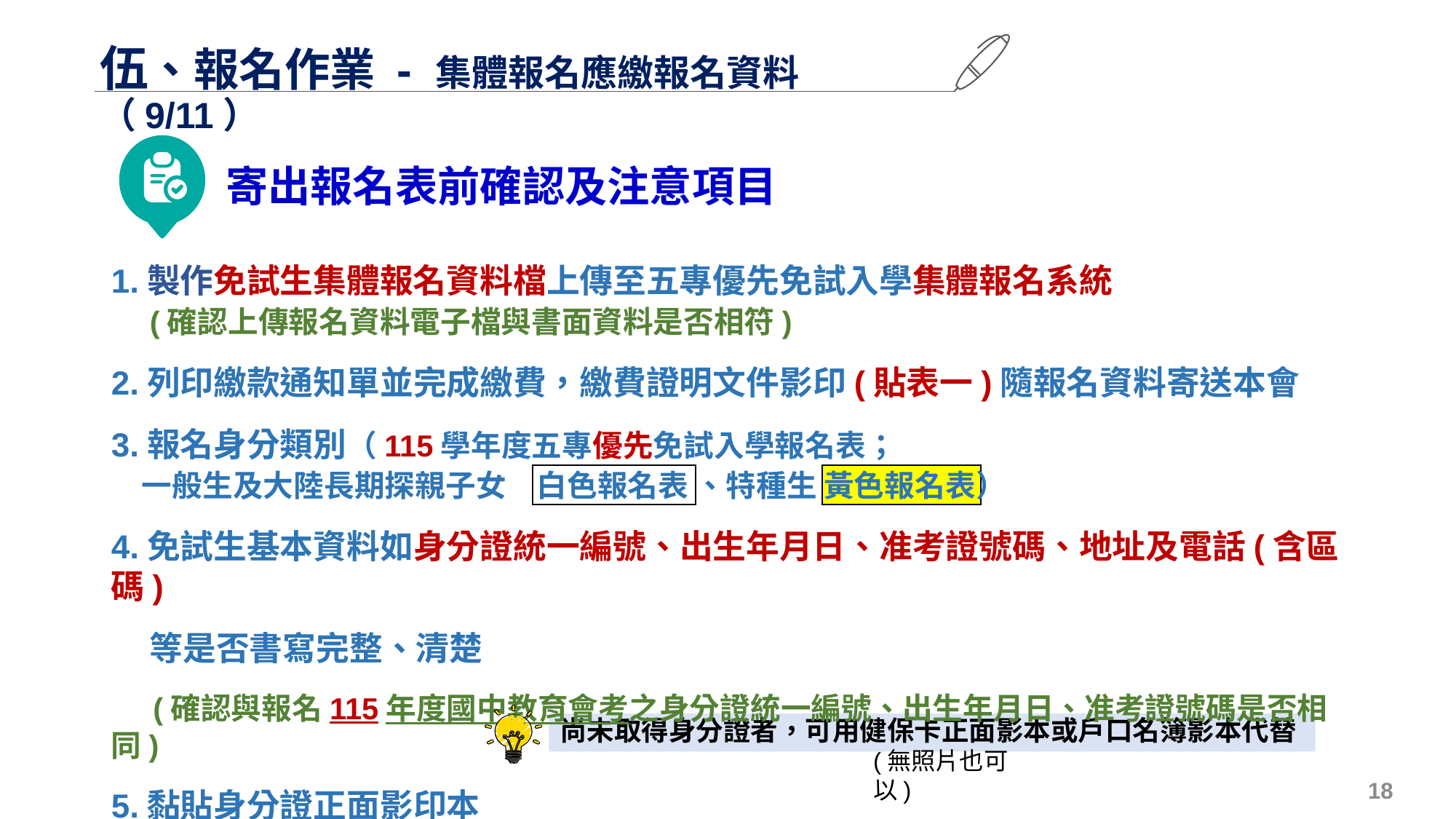

伍、報名作業 - 集體報名應繳報名資料（9/11）

寄出報名表前確認及注意項目
1.製作免試生集體報名資料檔上傳至五專優先免試入學集體報名系統
    (確認上傳報名資料電子檔與書面資料是否相符)
2.列印繳款通知單並完成繳費，繳費證明文件影印(貼表一)隨報名資料寄送本會
3.報名身分類別（115學年度五專優先免試入學報名表；
    一般生及大陸長期探親子女　白色報名表 、特種生 黃色報名表）
4.免試生基本資料如身分證統一編號、出生年月日、准考證號碼、地址及電話(含區碼)
    等是否書寫完整、清楚
     (確認與報名115年度國中教育會考之身分證統一編號、出生年月日、准考證號碼是否相同)
5.黏貼身分證正面影印本

尚未取得身分證者，可用健保卡正面影本或戶口名簿影本代替
(無照片也可以)
18